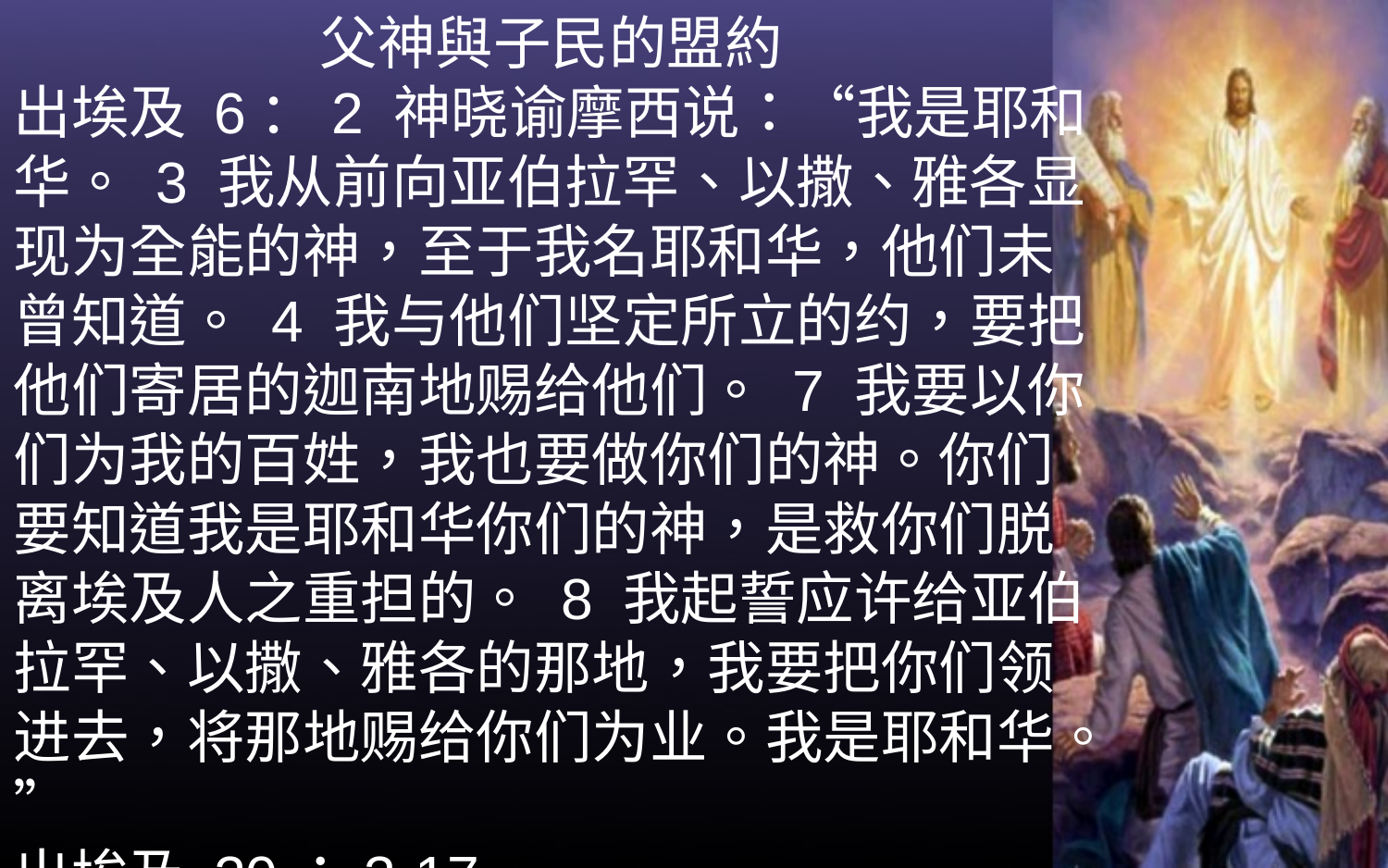

父神與子民的盟約
出埃及 6：2 神晓谕摩西说：“我是耶和华。 3 我从前向亚伯拉罕、以撒、雅各显现为全能的神，至于我名耶和华，他们未曾知道。 4 我与他们坚定所立的约，要把他们寄居的迦南地赐给他们。 7 我要以你们为我的百姓，我也要做你们的神。你们要知道我是耶和华你们的神，是救你们脱离埃及人之重担的。 8 我起誓应许给亚伯拉罕、以撒、雅各的那地，我要把你们领进去，将那地赐给你们为业。我是耶和华。”
出埃及 20：3-17